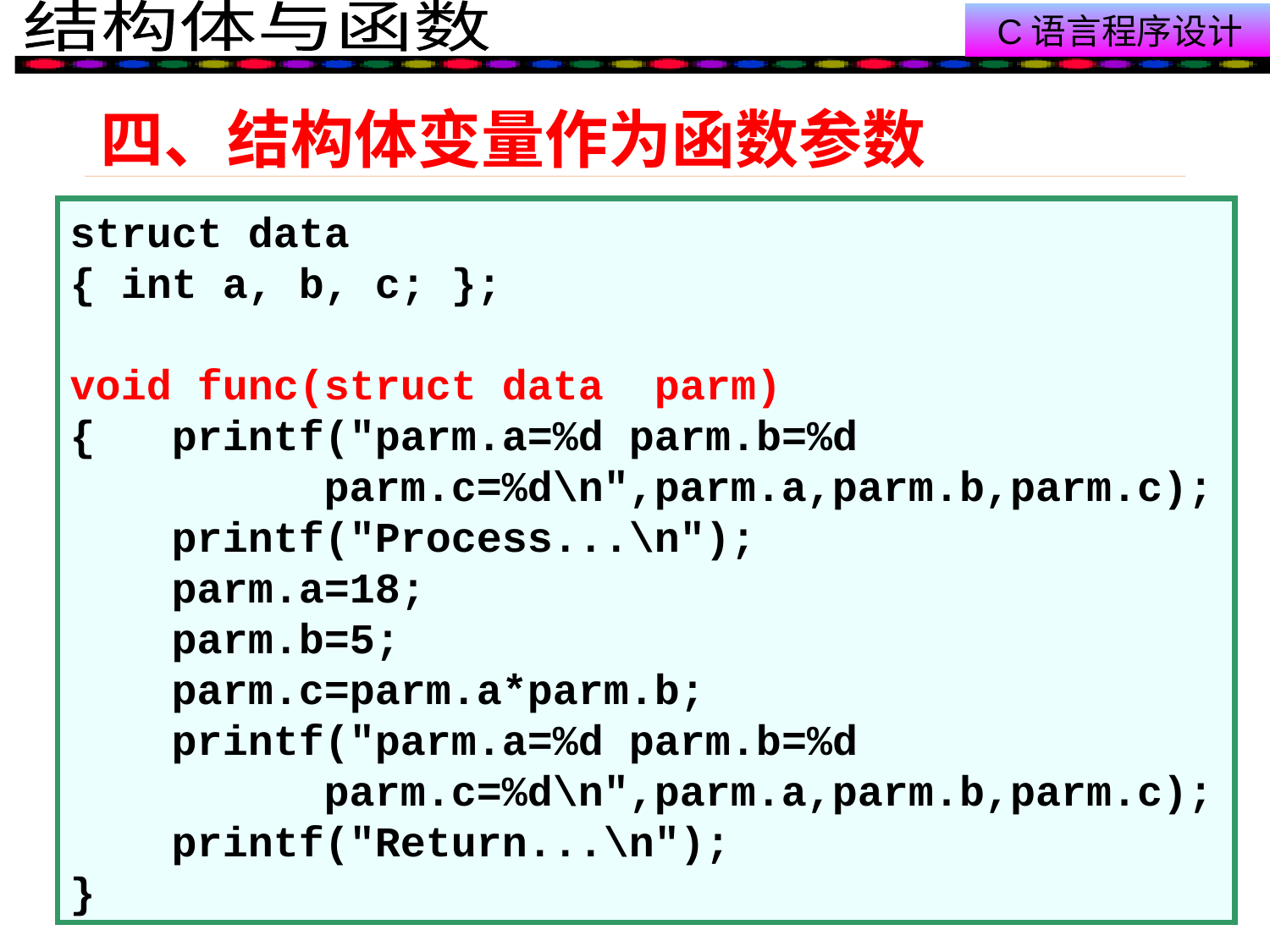

# 四、结构体变量作为函数参数
struct data
{ int a, b, c; };

void func(struct data  parm)
{   printf("parm.a=%d parm.b=%d 					parm.c=%d\n",parm.a,parm.b,parm.c);
    printf("Process...\n");
    parm.a=18;
    parm.b=5;
    parm.c=parm.a*parm.b;
    printf("parm.a=%d parm.b=%d 					parm.c=%d\n",parm.a,parm.b,parm.c);
    printf("Return...\n");
}